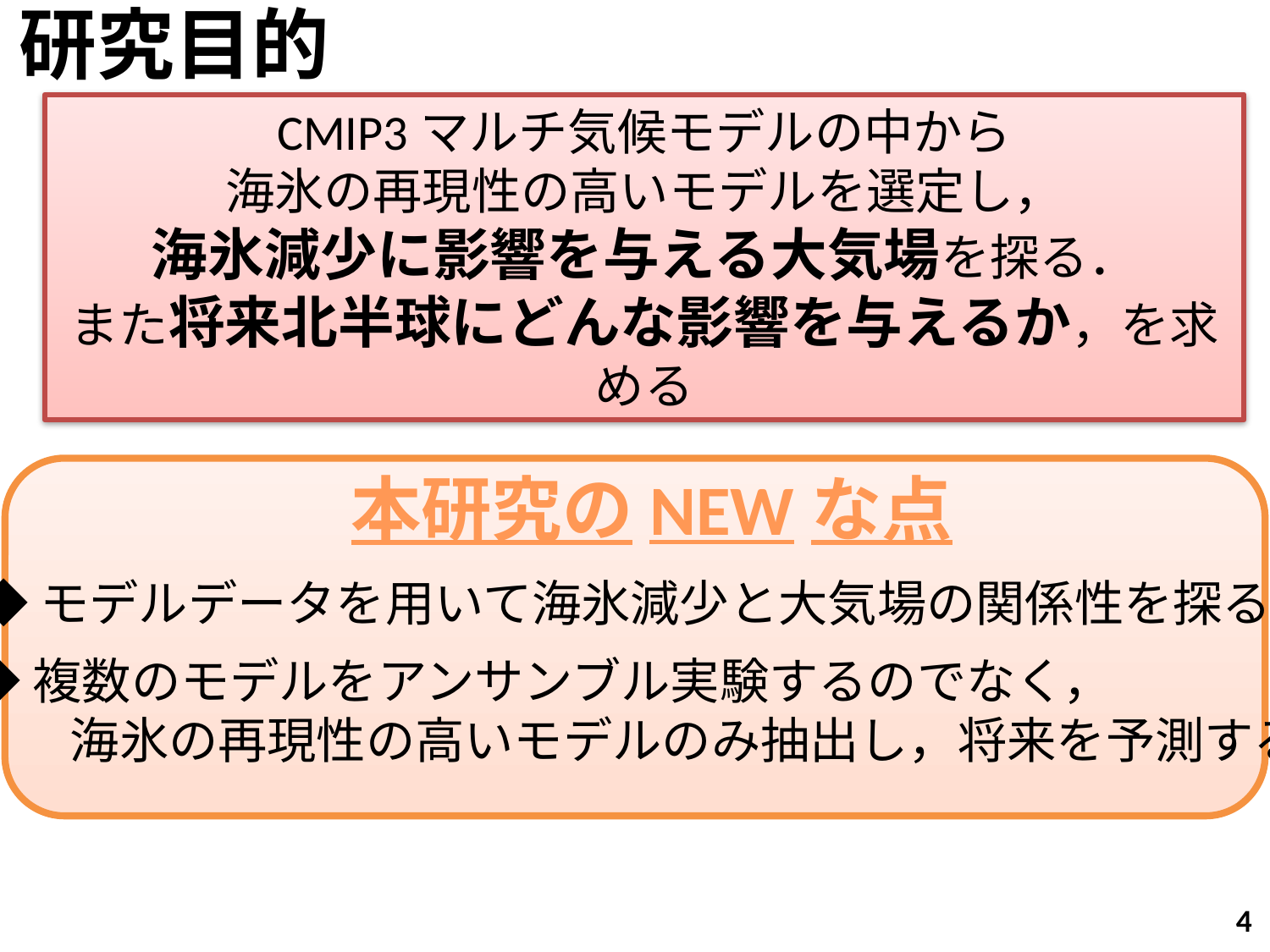

研究目的
CMIP3マルチ気候モデルの中から
海氷の再現性の高いモデルを選定し，
海氷減少に影響を与える大気場を探る．
また将来北半球にどんな影響を与えるか，を求める

　　　　　本研究のNEWな点
◆モデルデータを用いて海氷減少と大気場の関係性を探る

◆複数のモデルをアンサンブル実験するのでなく，
　　海氷の再現性の高いモデルのみ抽出し，将来を予測する
4